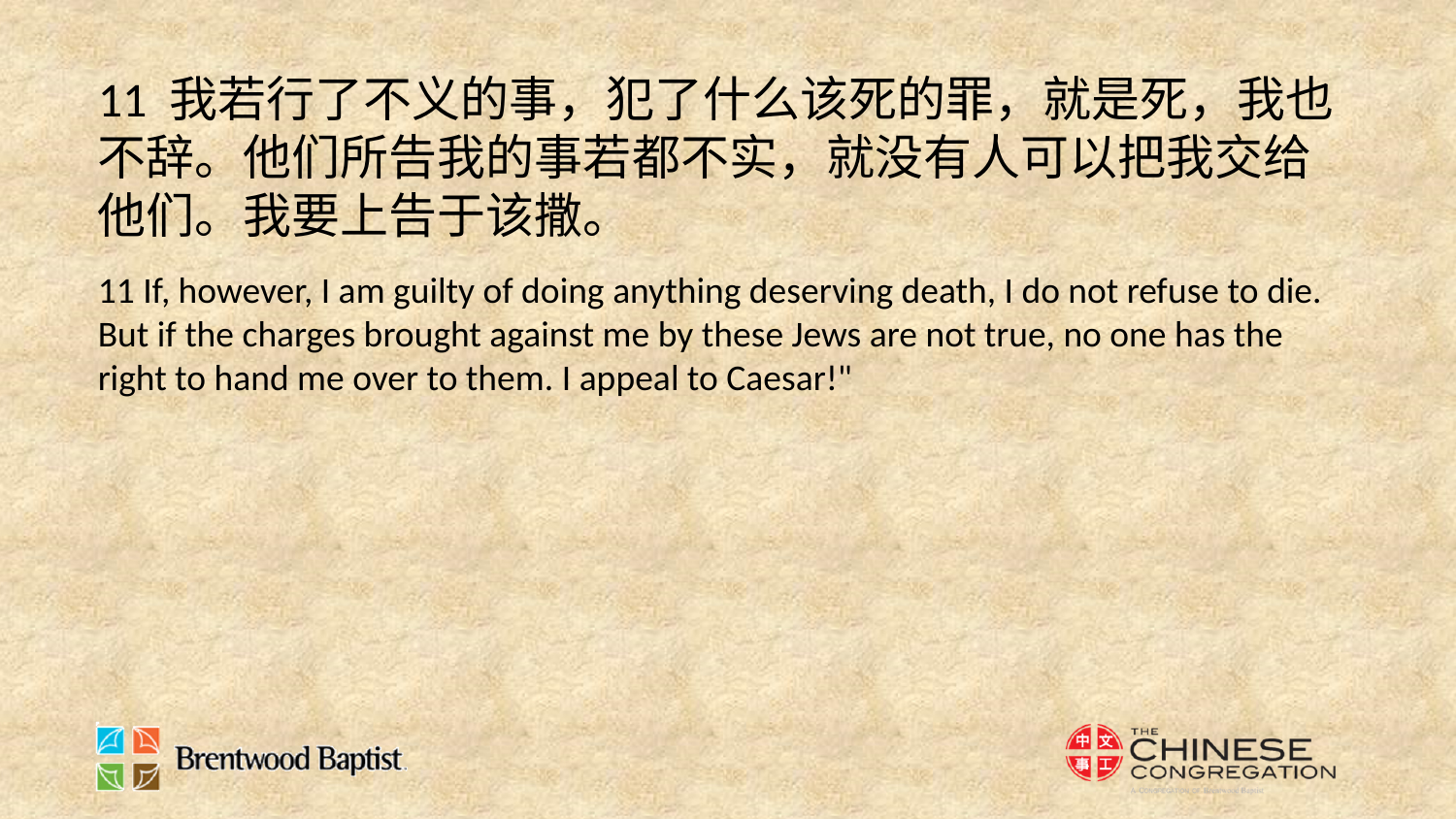

11 我若行了不义的事，犯了什么该死的罪，就是死，我也不辞。他们所告我的事若都不实，就没有人可以把我交给他们。我要上告于该撒。

11 If, however, I am guilty of doing anything deserving death, I do not refuse to die. But if the charges brought against me by these Jews are not true, no one has the right to hand me over to them. I appeal to Caesar!"